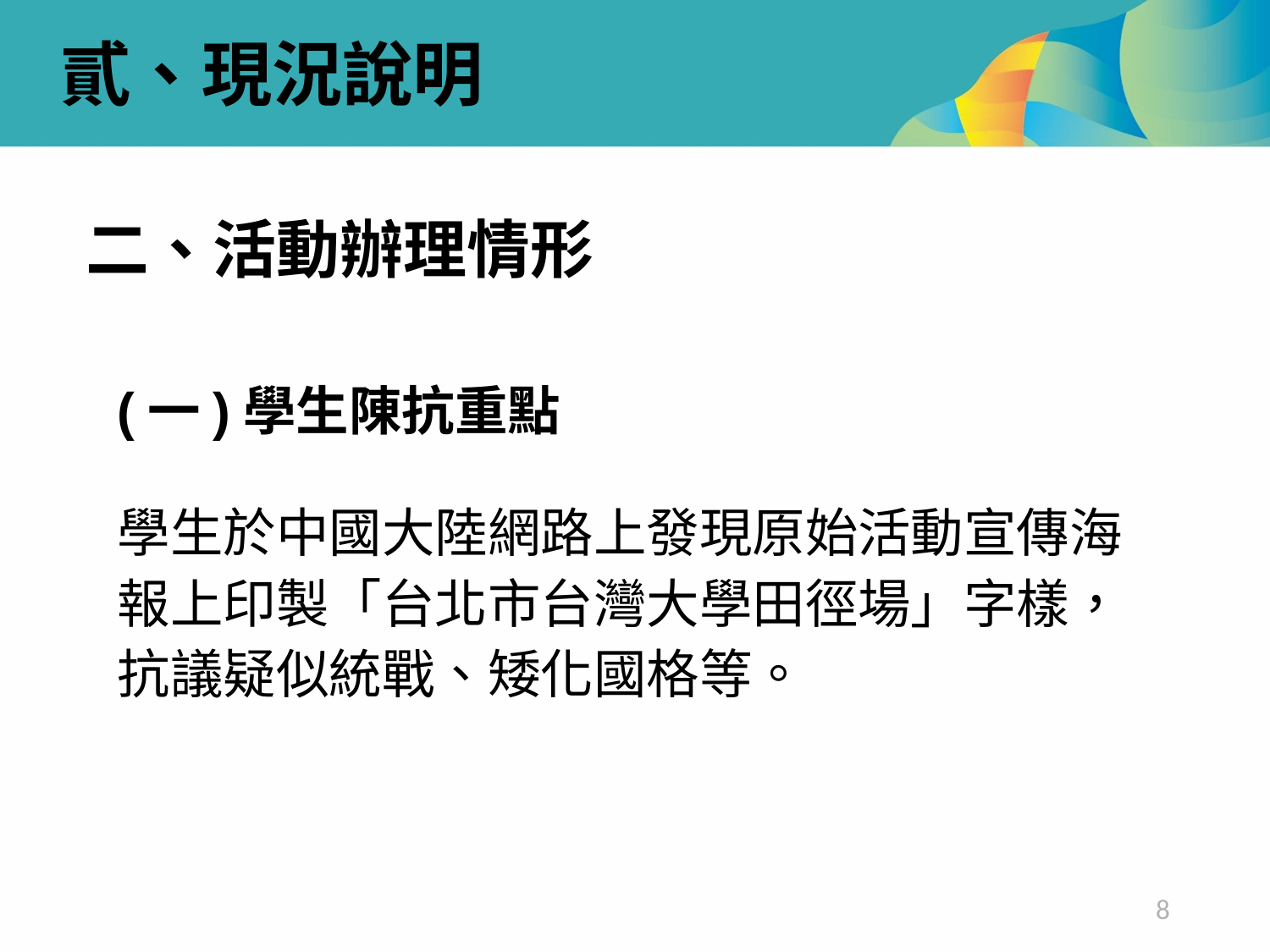

貳、現況說明
二、活動辦理情形
(一)學生陳抗重點

學生於中國大陸網路上發現原始活動宣傳海報上印製「台北市台灣大學田徑場」字樣，抗議疑似統戰、矮化國格等。

8